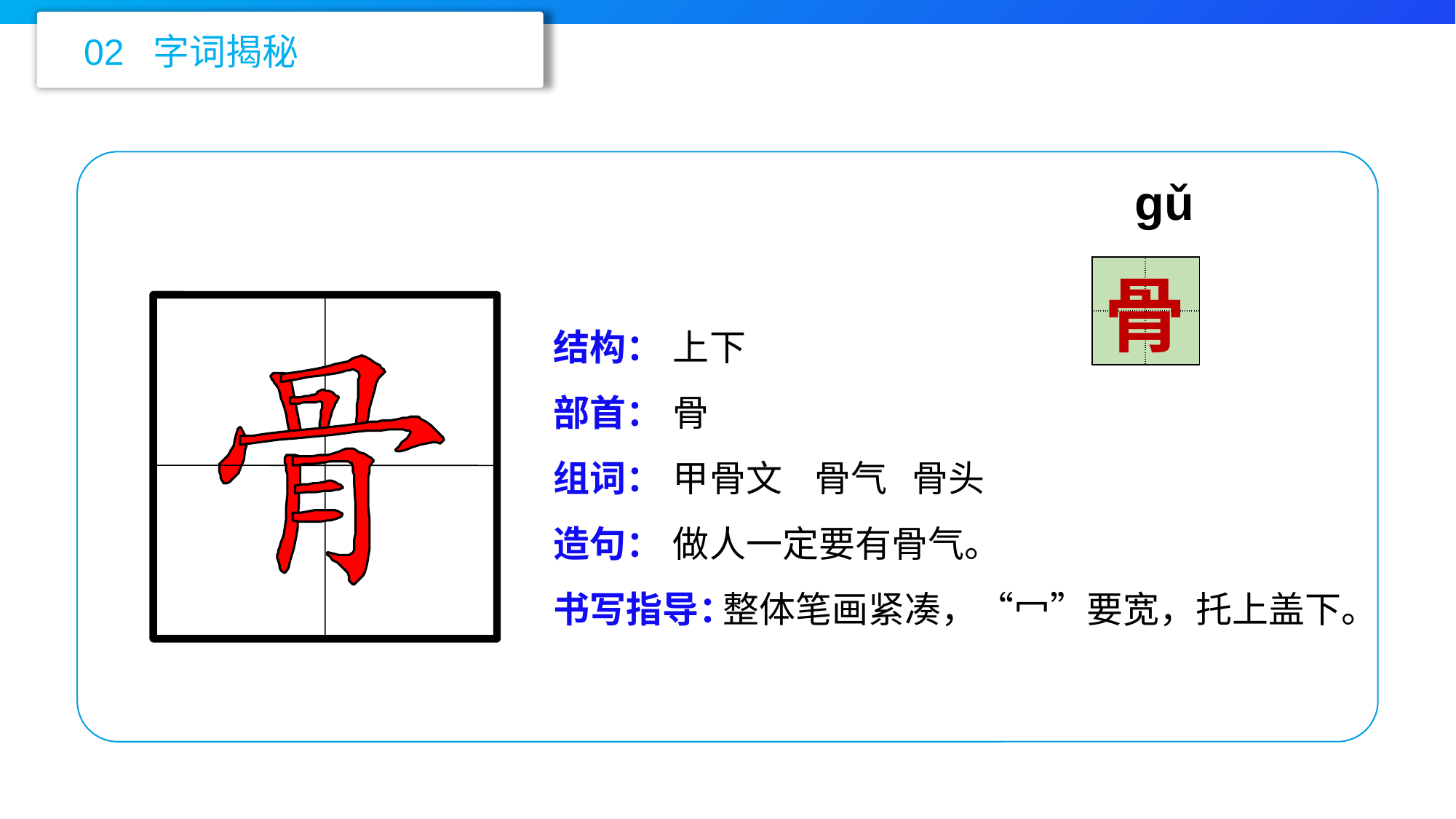

02  字词揭秘
 gǔ
|  |  |
| --- | --- |
|  |  |
骨

结构：
部首：
组词：
造句：
书写指导：

上下
骨
甲骨文    骨气   骨头
做人一定要有骨气。
     整体笔画紧凑，“冖”要宽，托上盖下。